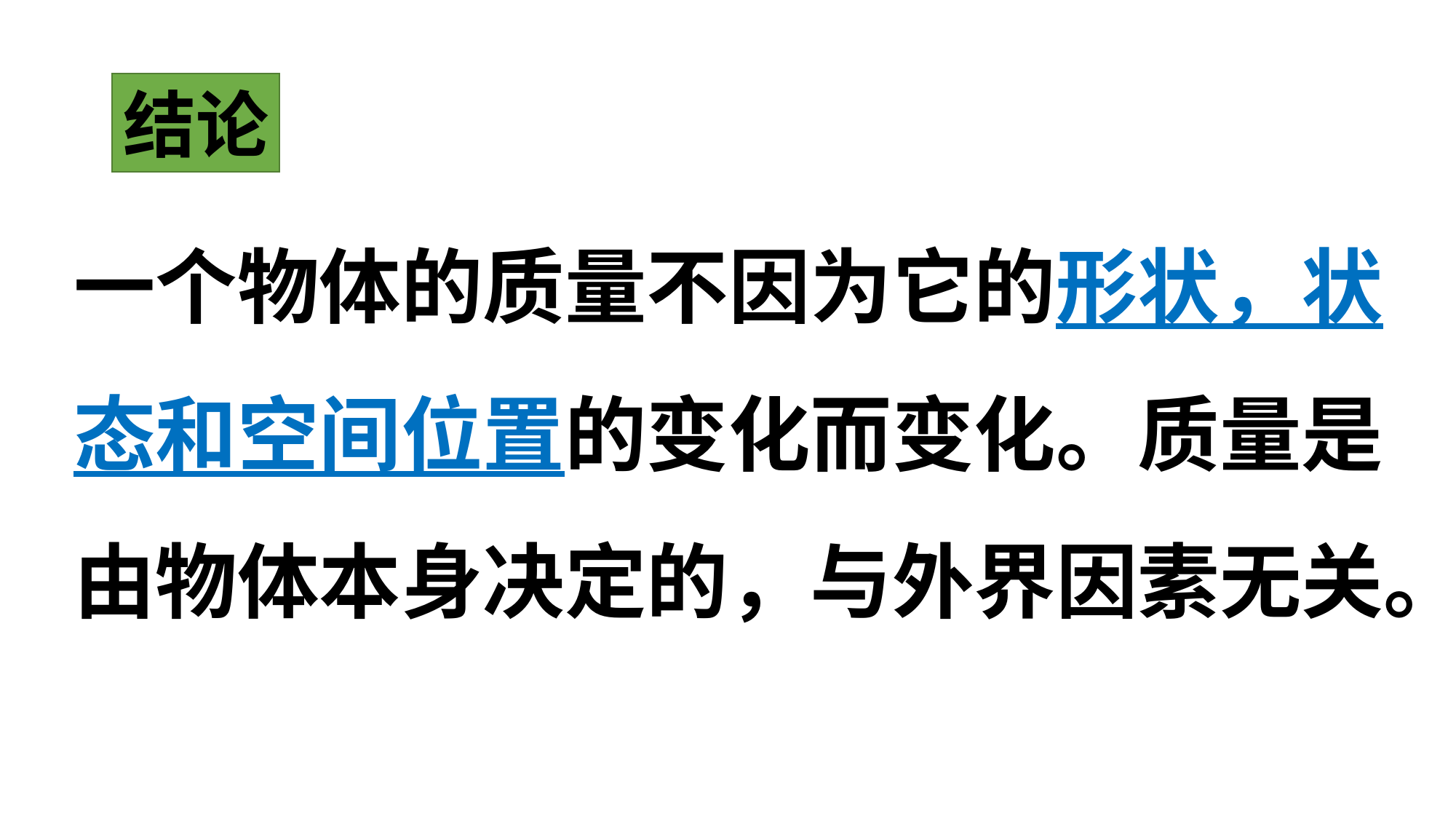

结论
一个物体的质量不因为它的形状，状态和空间位置的变化而变化。质量是由物体本身决定的，与外界因素无关。